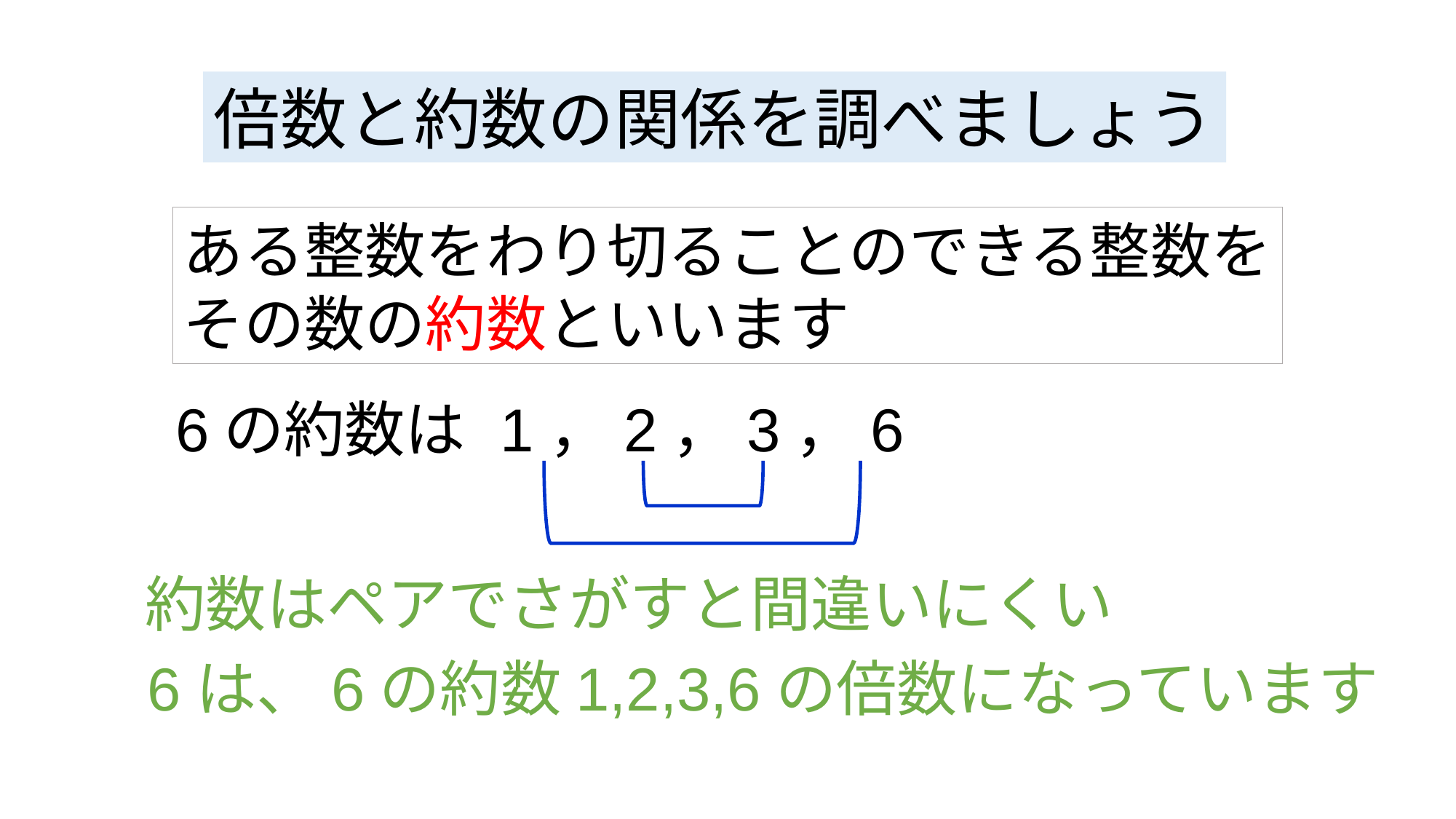

倍数と約数の関係を調べましょう
ある整数をわり切ることのできる整数を
その数の約数といいます

6の約数は
1，2，3，6

約数はペアでさがすと間違いにくい
6は、6の約数1,2,3,6の倍数になっています